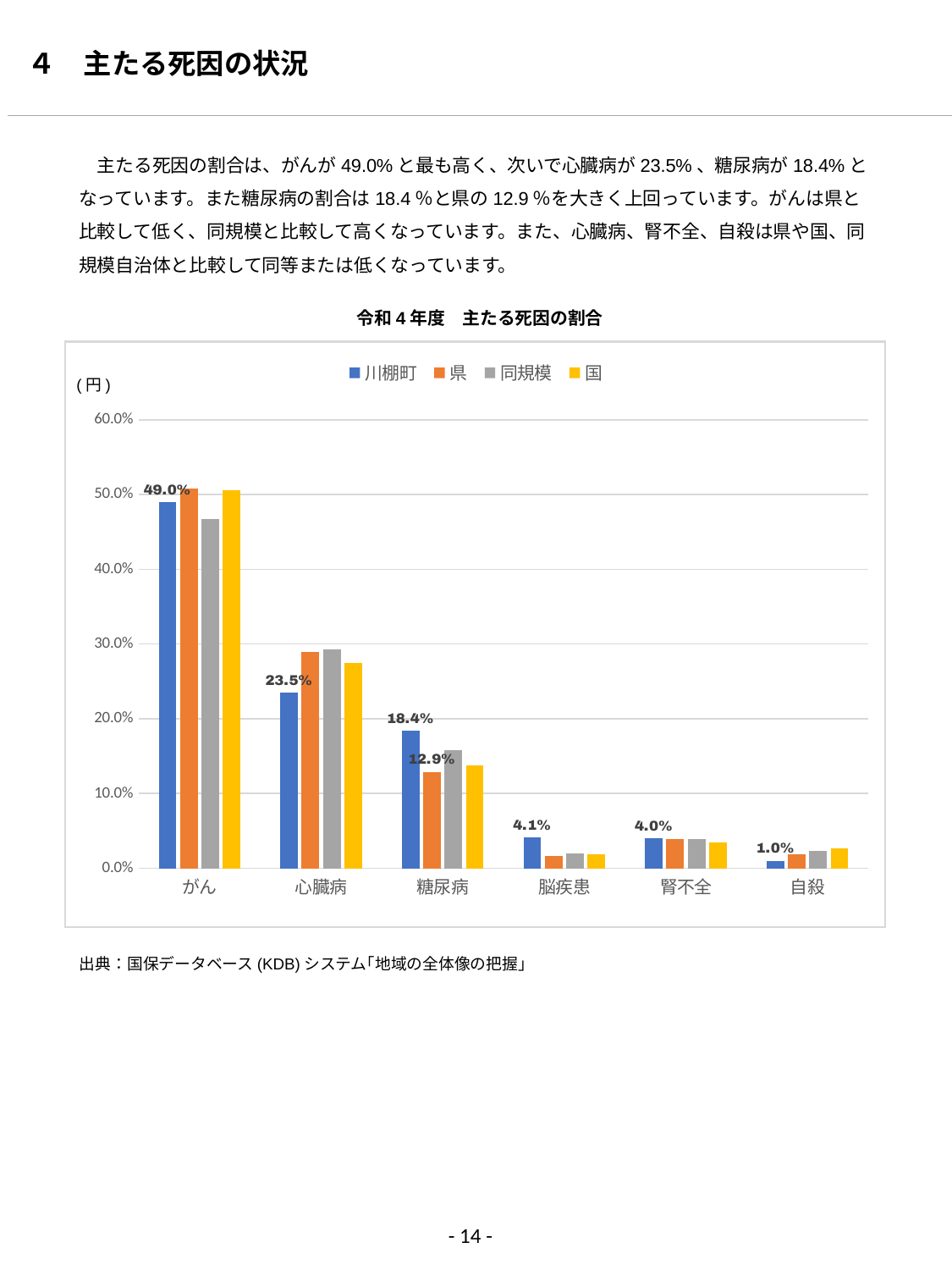

４　主たる死因の状況
　主たる死因の割合は、がんが49.0%と最も高く、次いで心臓病が23.5%、糖尿病が18.4%となっています。また糖尿病の割合は18.4％と県の12.9％を大きく上回っています。がんは県と比較して低く、同規模と比較して高くなっています。また、心臓病、腎不全、自殺は県や国、同規模自治体と比較して同等または低くなっています。
令和4年度　主たる死因の割合

### Chart

| Category | 川棚町 | 県 | 同規模 | 国 |
|---|---|---|---|---|
| がん | 0.49 | 0.508 | 0.467 | 0.506 |
| 心臓病 | 0.235 | 0.289 | 0.293 | 0.275 |
| 糖尿病 | 0.184 | 0.129 | 0.158 | 0.138 |
| 脳疾患 | 0.041 | 0.016 | 0.02 | 0.019 |
| 腎不全 | 0.04 | 0.039 | 0.039 | 0.035 |
| 自殺 | 0.01 | 0.019 | 0.023 | 0.027 |
(円)
出典：国保データベース(KDB)システム｢地域の全体像の把握｣
- 14 -